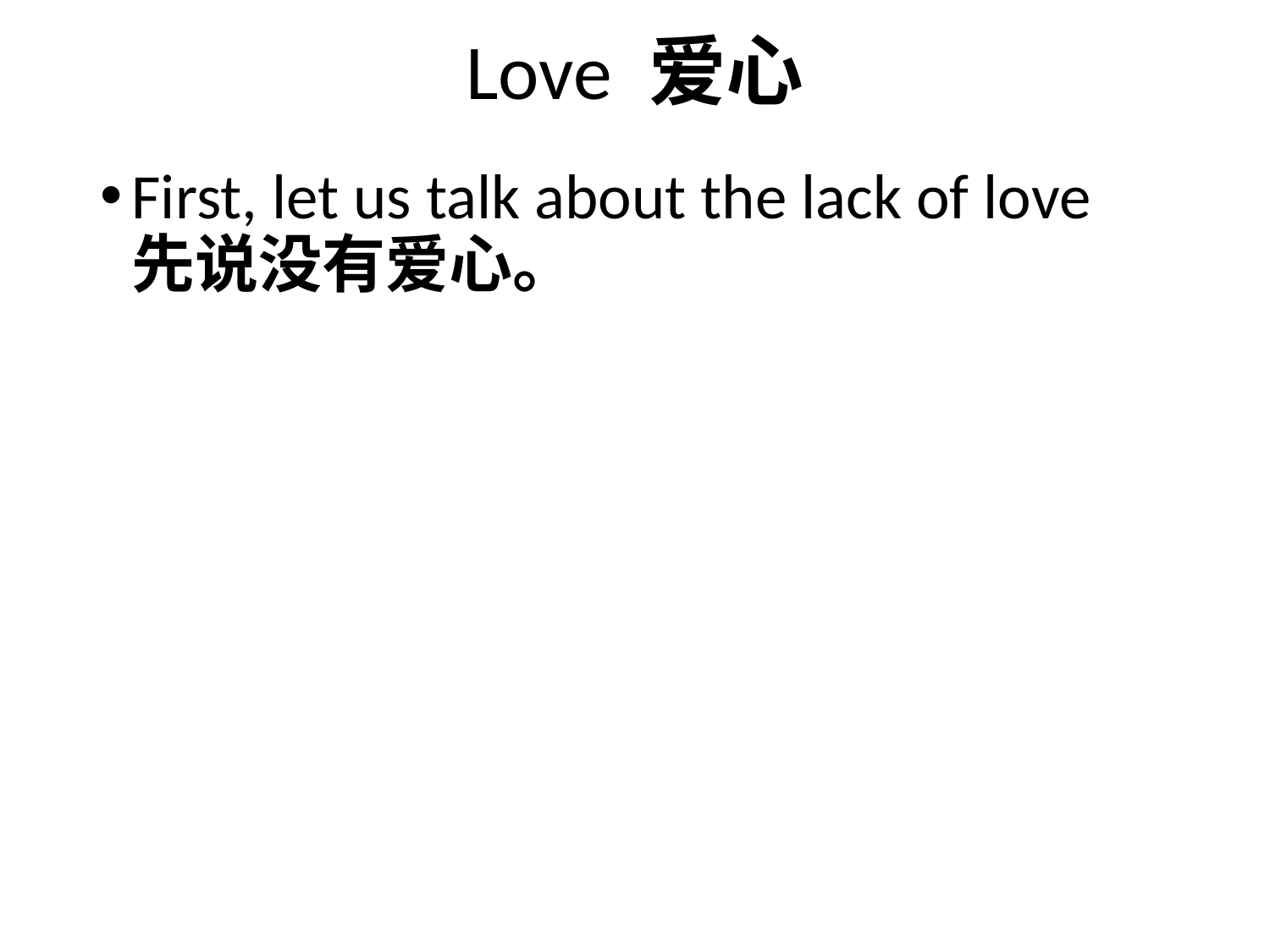

# Love 爱心
First, let us talk about the lack of love 先说没有爱心。